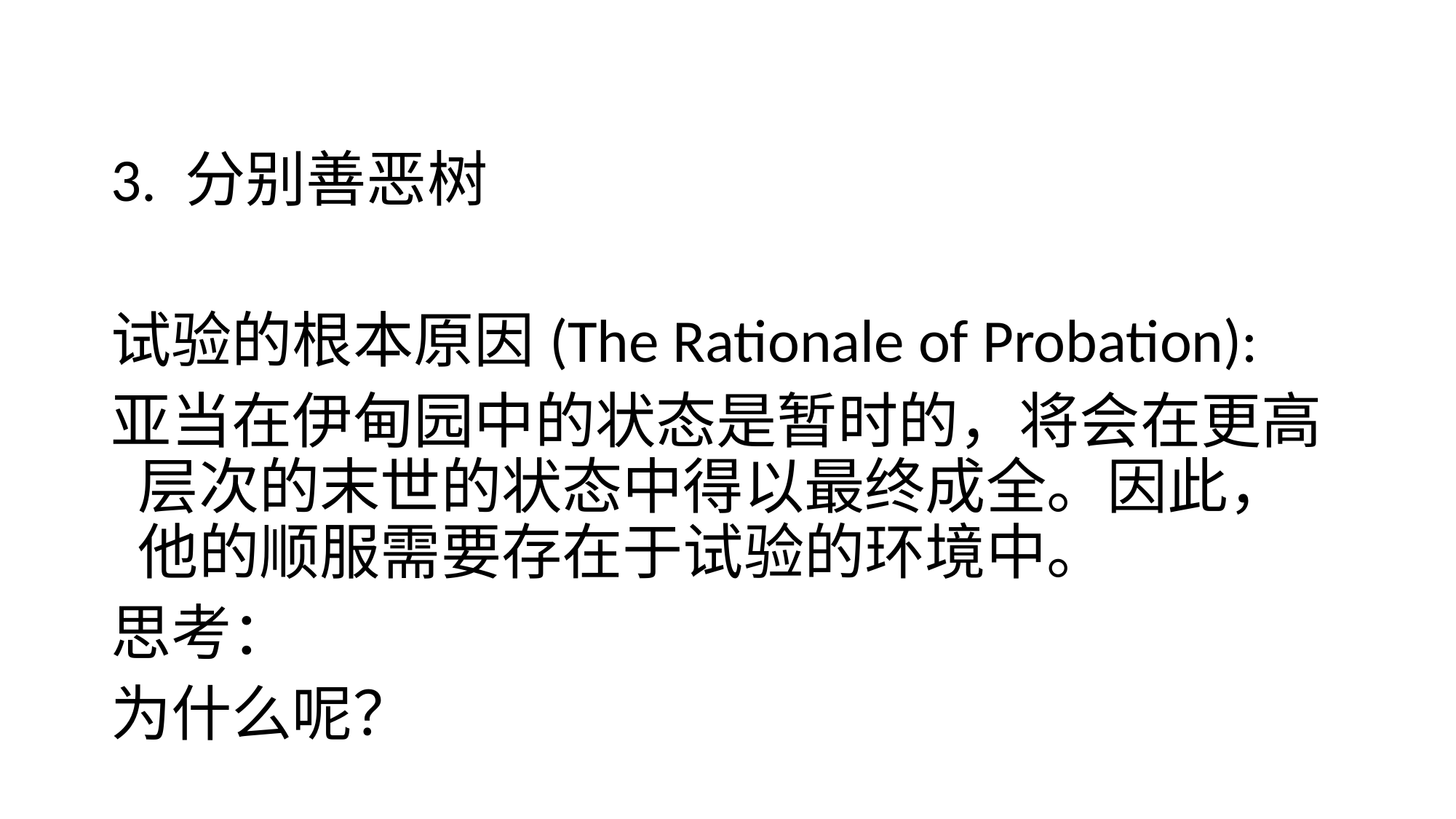

#
3. 分别善恶树

试验的根本原因(The Rationale of Probation):
亚当在伊甸园中的状态是暂时的，将会在更高层次的末世的状态中得以最终成全。因此，他的顺服需要存在于试验的环境中。
思考：
为什么呢？